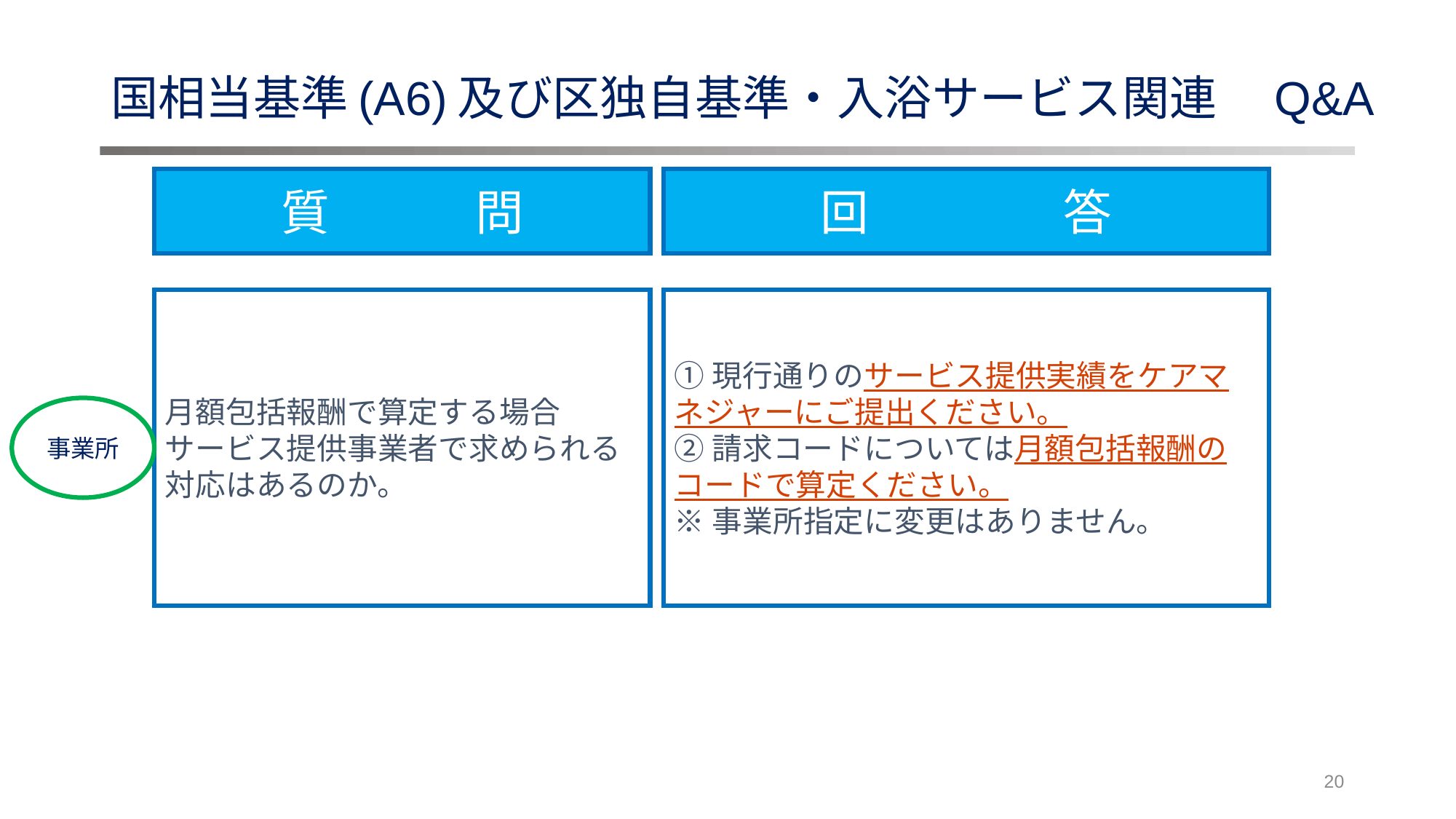

# 国相当基準(A6)及び区独自基準・入浴サービス関連　Q&A

質　　　問
回　　　　答
月額包括報酬で算定する場合
サービス提供事業者で求められる
対応はあるのか。
①現行通りのサービス提供実績をケアマネジャーにご提出ください。
②請求コードについては月額包括報酬のコードで算定ください。
※事業所指定に変更はありません。
事業所
20